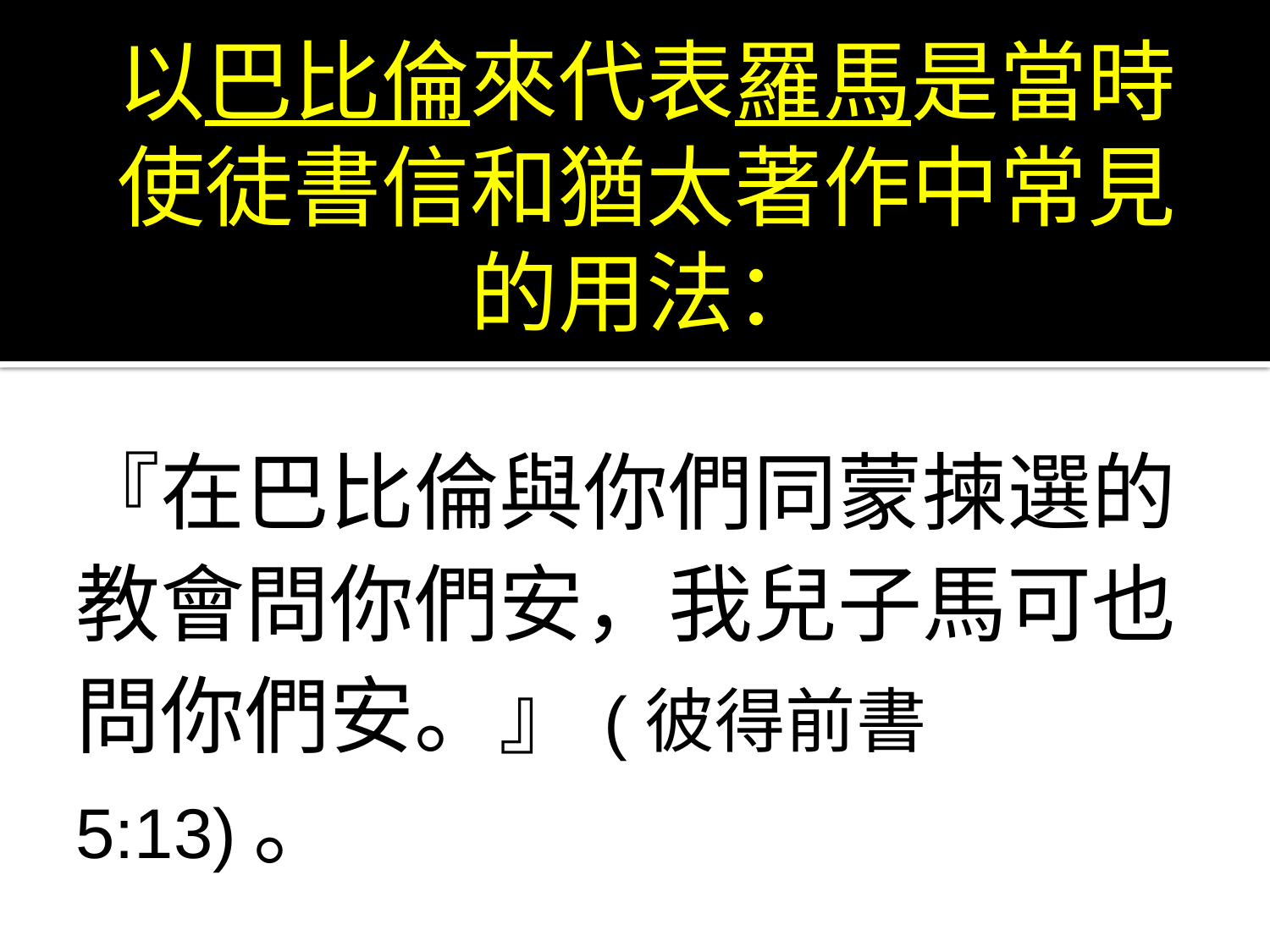

# 以巴比倫來代表羅馬是當時使徒書信和猶太著作中常見的用法：
『在巴比倫與你們同蒙揀選的教會問你們安，我兒子馬可也問你們安。』(彼得前書 5:13)。